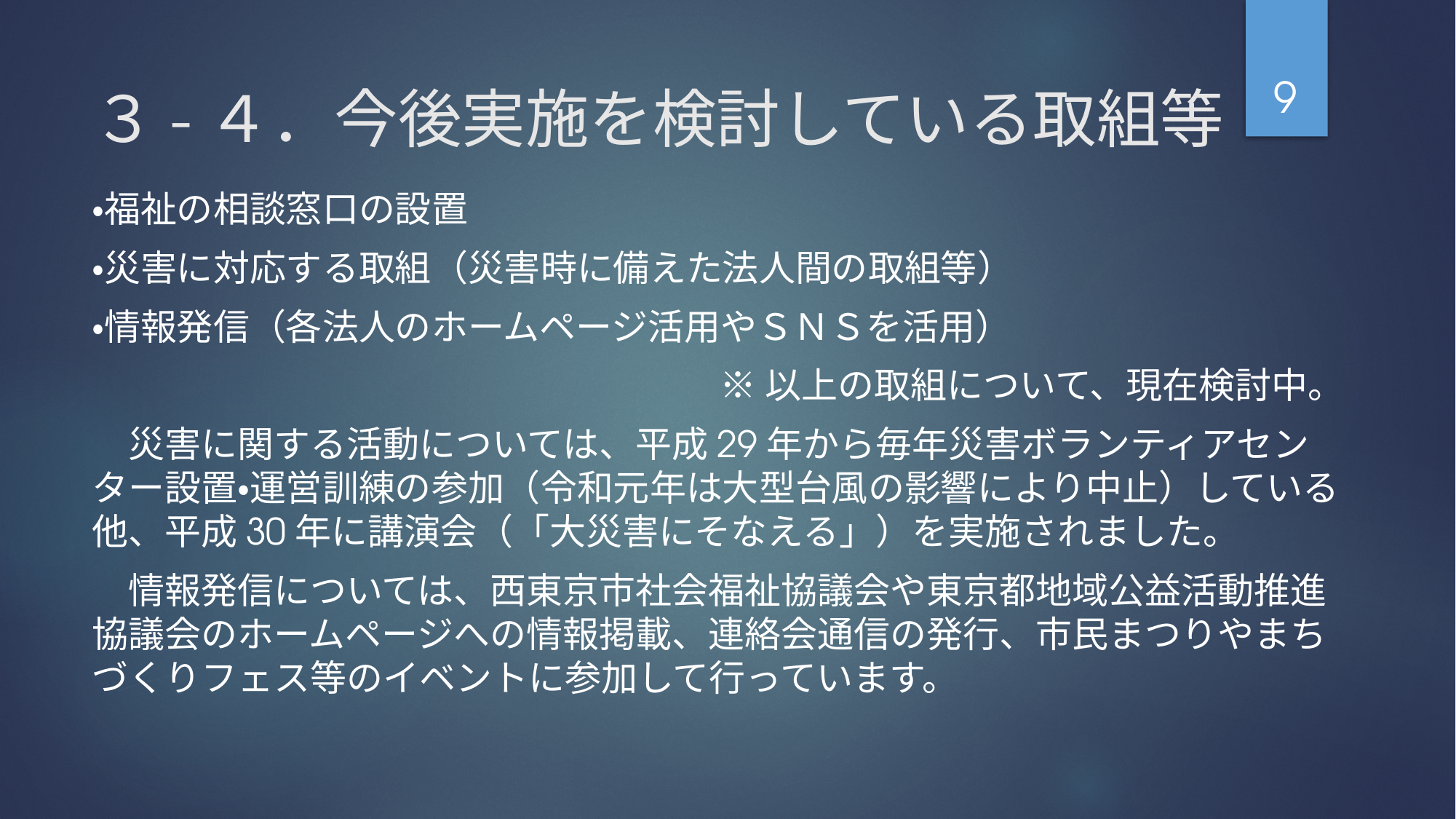

9
# ３-４．今後実施を検討している取組等
・福祉の相談窓口の設置
・災害に対応する取組（災害時に備えた法人間の取組等）
・情報発信（各法人のホームページ活用やＳＮＳを活用）
※以上の取組について、現在検討中。
　災害に関する活動については、平成29年から毎年災害ボランティアセンター設置・運営訓練の参加（令和元年は大型台風の影響により中止）している他、平成30年に講演会（「大災害にそなえる」）を実施されました。
　情報発信については、西東京市社会福祉協議会や東京都地域公益活動推進協議会のホームページへの情報掲載、連絡会通信の発行、市民まつりやまちづくりフェス等のイベントに参加して行っています。